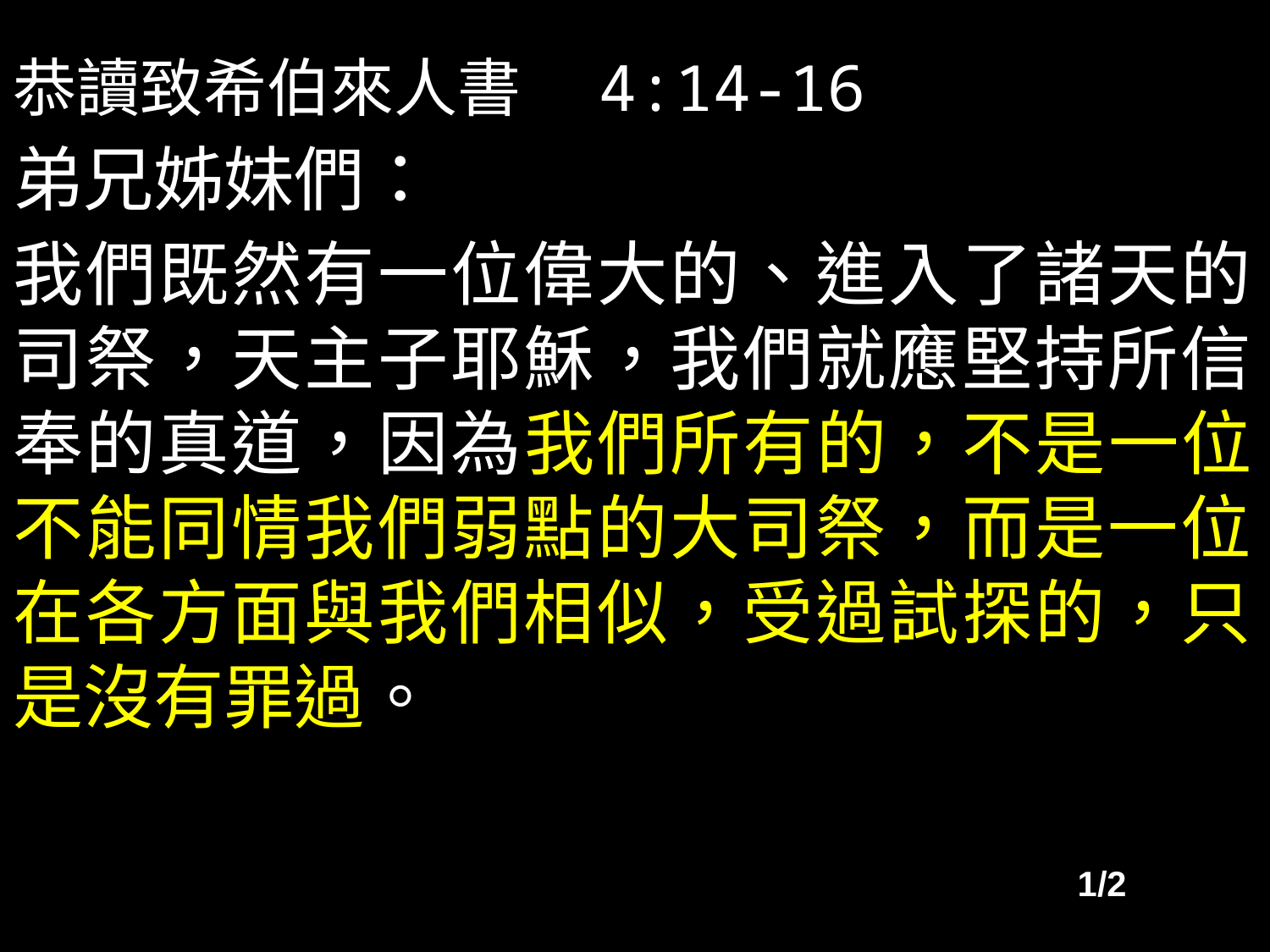

恭讀致希伯來人書　4:14-16
弟兄姊妹們：
我們既然有一位偉大的、進入了諸天的司祭，天主子耶穌，我們就應堅持所信奉的真道，因為我們所有的，不是一位不能同情我們弱點的大司祭，而是一位在各方面與我們相似，受過試探的，只是沒有罪過。
1/2